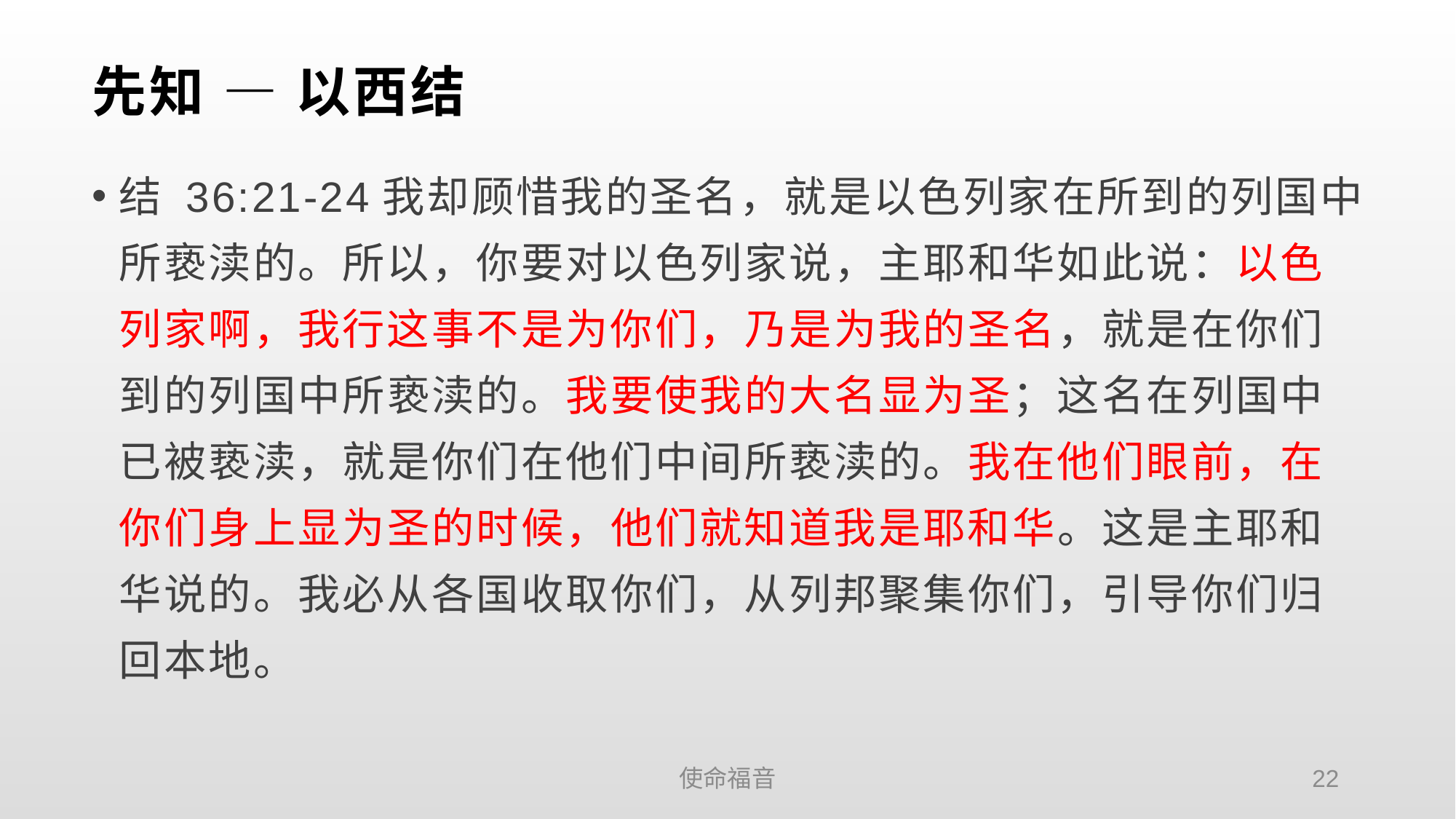

# 先知 — 以西结
结 36:21-24我却顾惜我的圣名，就是以色列家在所到的列国中所亵渎的。所以，你要对以色列家说，主耶和华如此说：以色列家啊，我行这事不是为你们，乃是为我的圣名，就是在你们到的列国中所亵渎的。我要使我的大名显为圣；这名在列国中已被亵渎，就是你们在他们中间所亵渎的。我在他们眼前，在你们身上显为圣的时候，他们就知道我是耶和华。这是主耶和华说的。我必从各国收取你们，从列邦聚集你们，引导你们归回本地。
使命福音
22